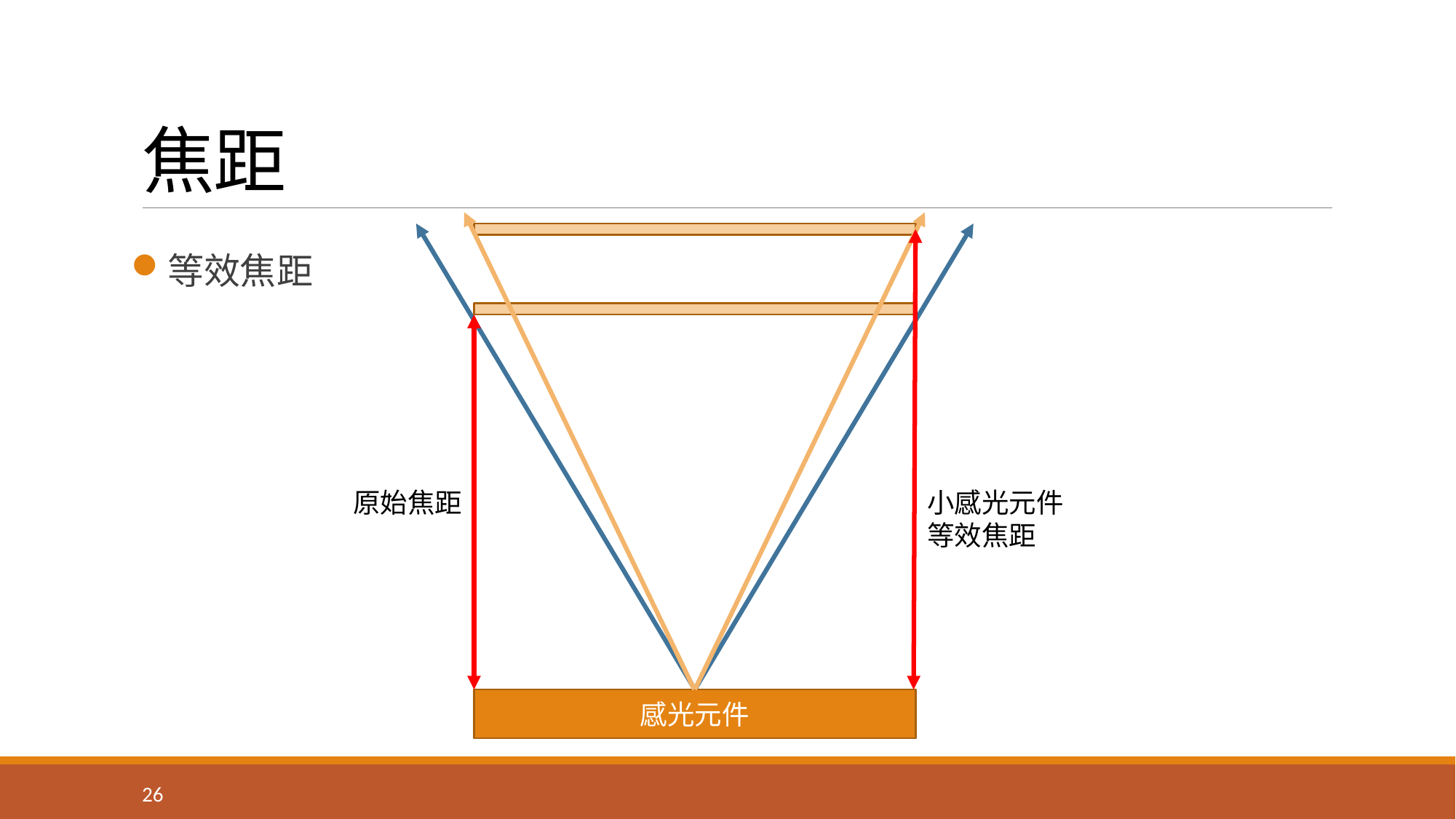

# 焦距
等效焦距

感光元件
小感光元件
等效焦距

感光元件

感光元件
原始焦距
26